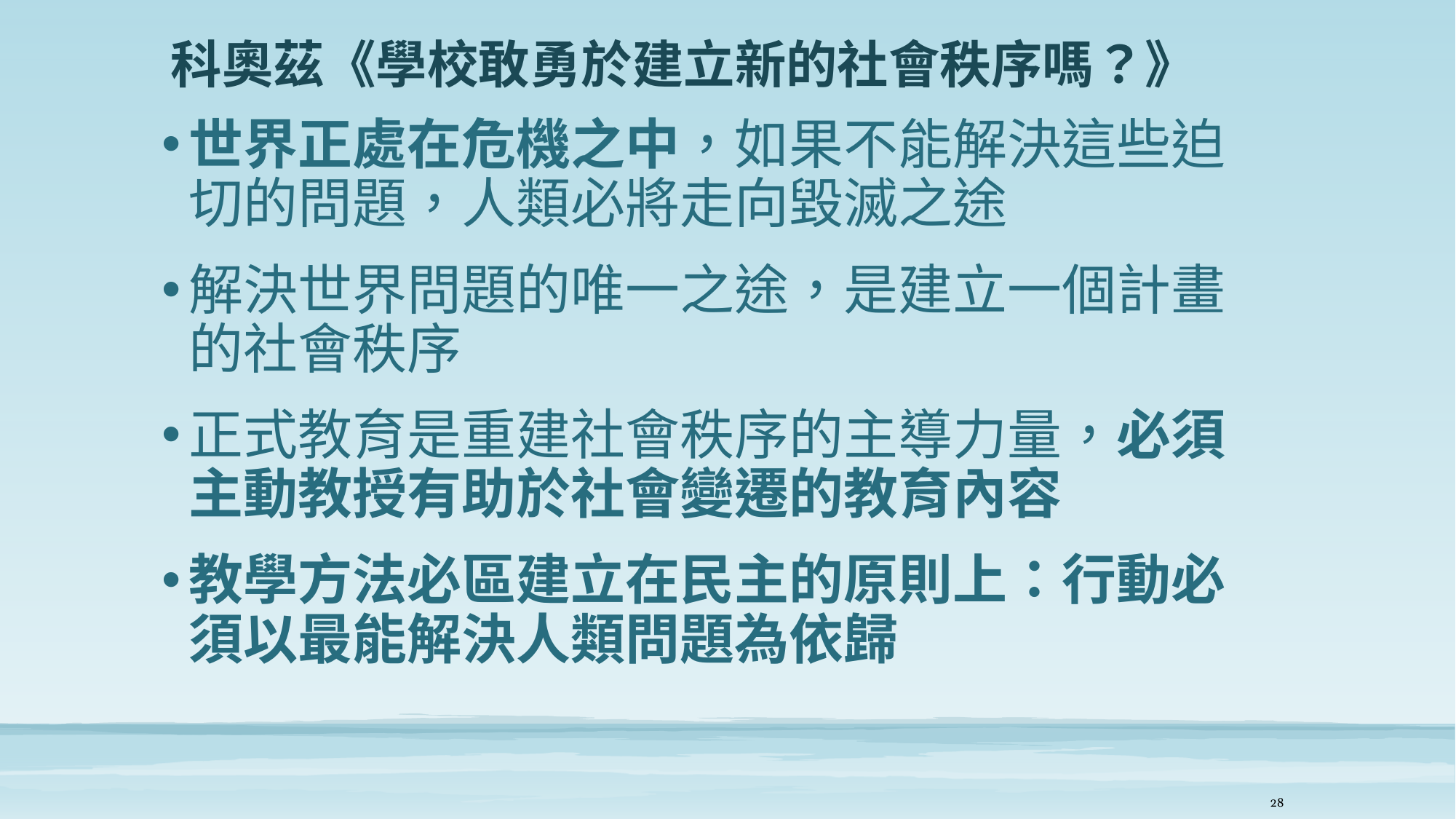

# 科奧茲《學校敢勇於建立新的社會秩序嗎？》
世界正處在危機之中，如果不能解決這些迫切的問題，人類必將走向毀滅之途
解決世界問題的唯一之途，是建立一個計畫的社會秩序
正式教育是重建社會秩序的主導力量，必須主動教授有助於社會變遷的教育內容
教學方法必區建立在民主的原則上：行動必須以最能解決人類問題為依歸
28